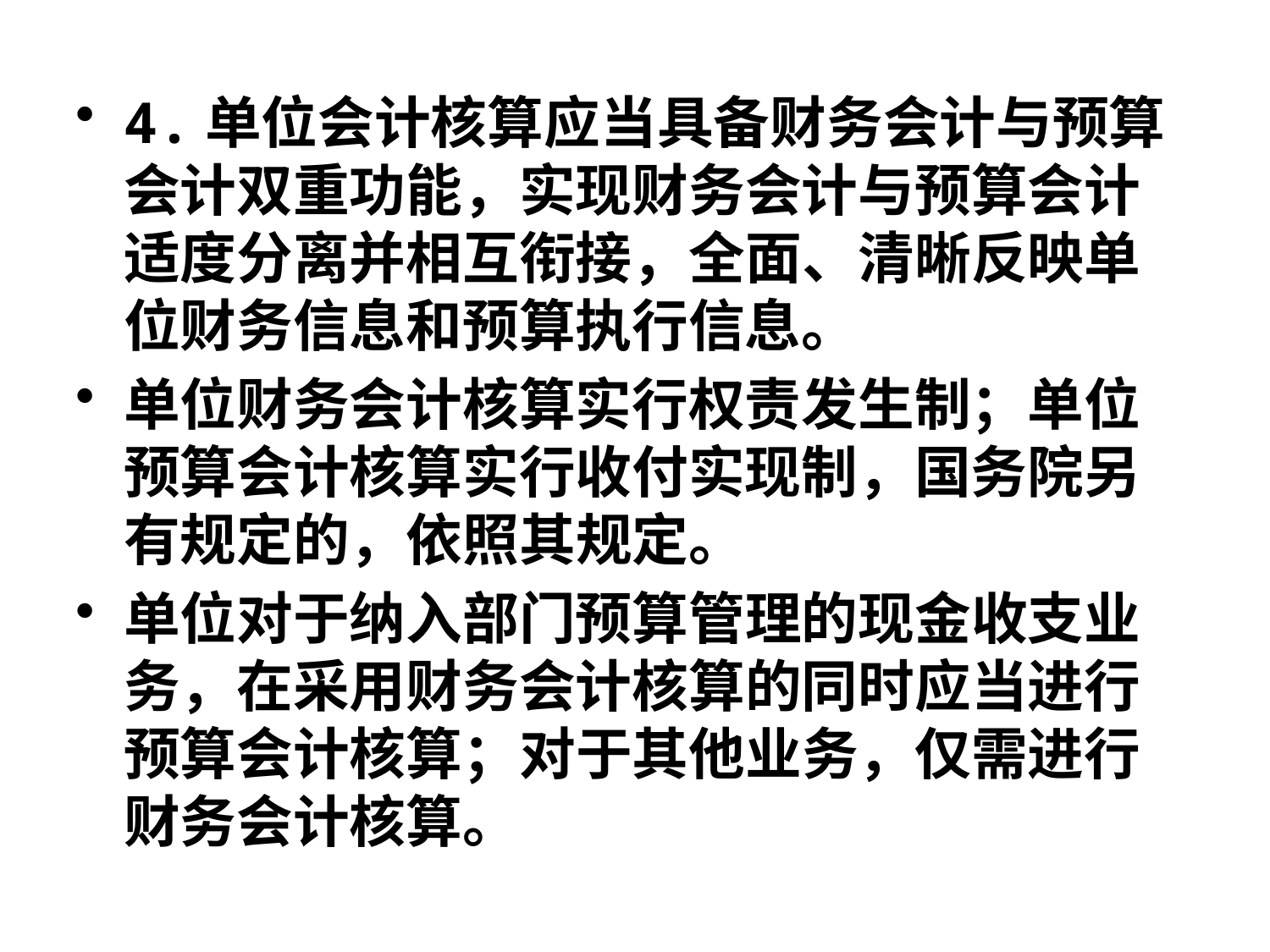

4.单位会计核算应当具备财务会计与预算会计双重功能，实现财务会计与预算会计适度分离并相互衔接，全面、清晰反映单位财务信息和预算执行信息。
单位财务会计核算实行权责发生制；单位预算会计核算实行收付实现制，国务院另有规定的，依照其规定。
单位对于纳入部门预算管理的现金收支业务，在采用财务会计核算的同时应当进行预算会计核算；对于其他业务，仅需进行财务会计核算。